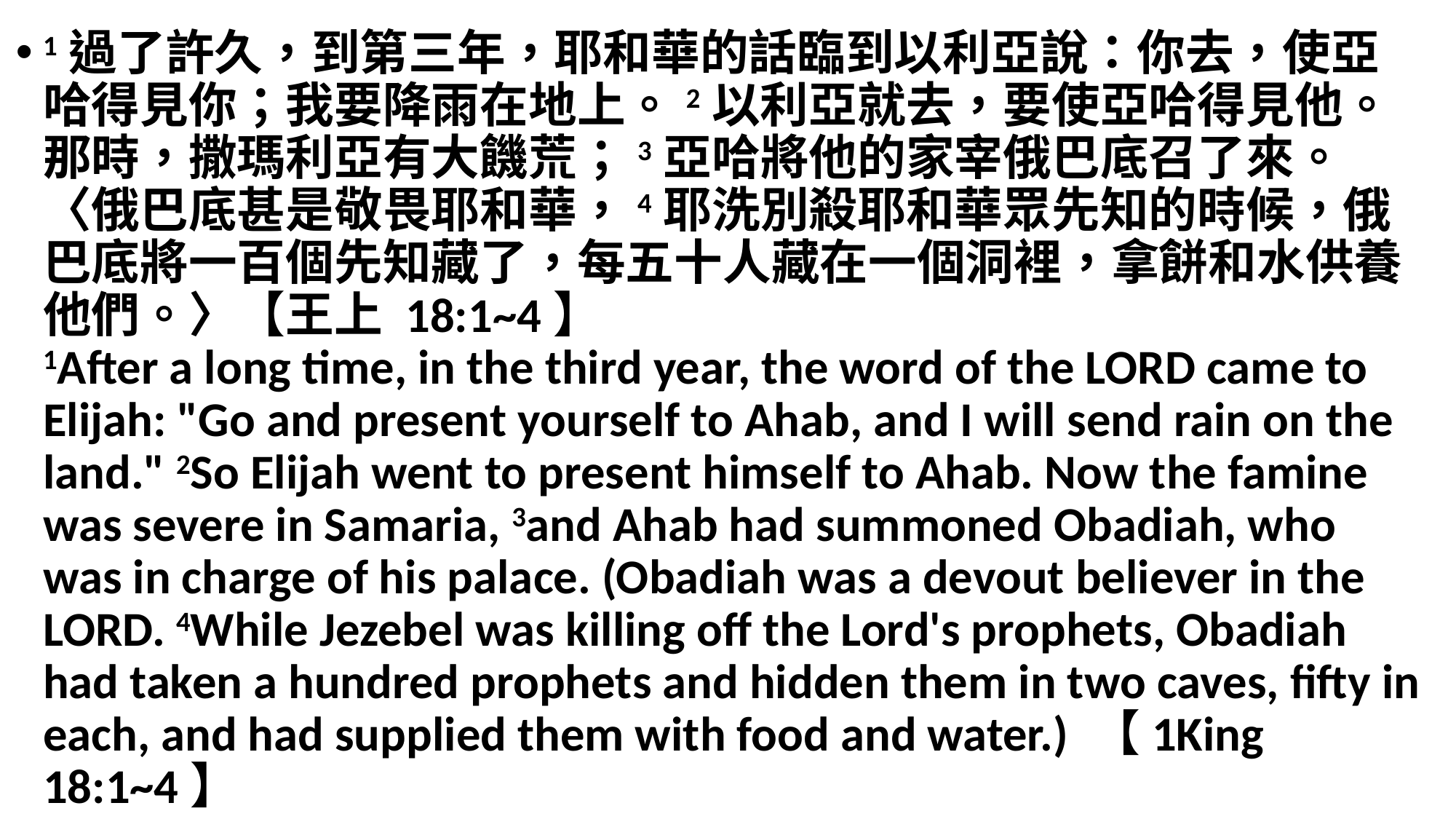

1過了許久，到第三年，耶和華的話臨到以利亞說：你去，使亞哈得見你；我要降雨在地上。2以利亞就去，要使亞哈得見他。那時，撒瑪利亞有大饑荒；3亞哈將他的家宰俄巴底召了來。〈俄巴底甚是敬畏耶和華，4耶洗別殺耶和華眾先知的時候，俄巴底將一百個先知藏了，每五十人藏在一個洞裡，拿餅和水供養他們。〉【王上 18:1~4】
1After a long time, in the third year, the word of the LORD came to Elijah: "Go and present yourself to Ahab, and I will send rain on the land." 2So Elijah went to present himself to Ahab. Now the famine was severe in Samaria, 3and Ahab had summoned Obadiah, who was in charge of his palace. (Obadiah was a devout believer in the LORD. 4While Jezebel was killing off the Lord's prophets, Obadiah had taken a hundred prophets and hidden them in two caves, fifty in each, and had supplied them with food and water.) 【1King 18:1~4】
#